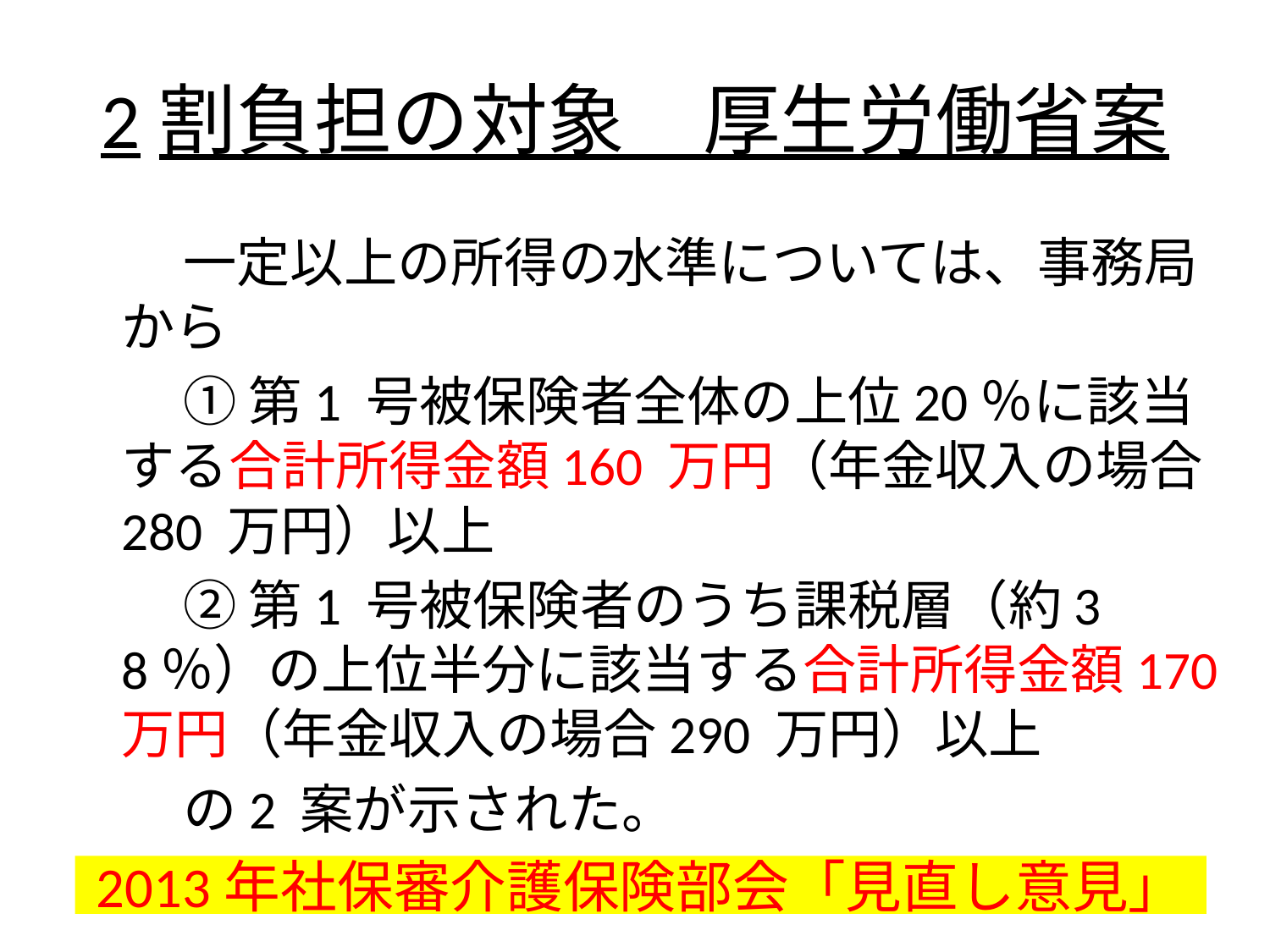

# 2割負担の対象　厚生労働省案
　　一定以上の所得の水準については、事務局から
　　① 第1 号被保険者全体の上位20％に該当する合計所得金額160 万円（年金収入の場合280 万円）以上
　　② 第1 号被保険者のうち課税層（約38％）の上位半分に該当する合計所得金額170 万円（年金収入の場合290 万円）以上
　　の2 案が示された。
2013年社保審介護保険部会「見直し意見」